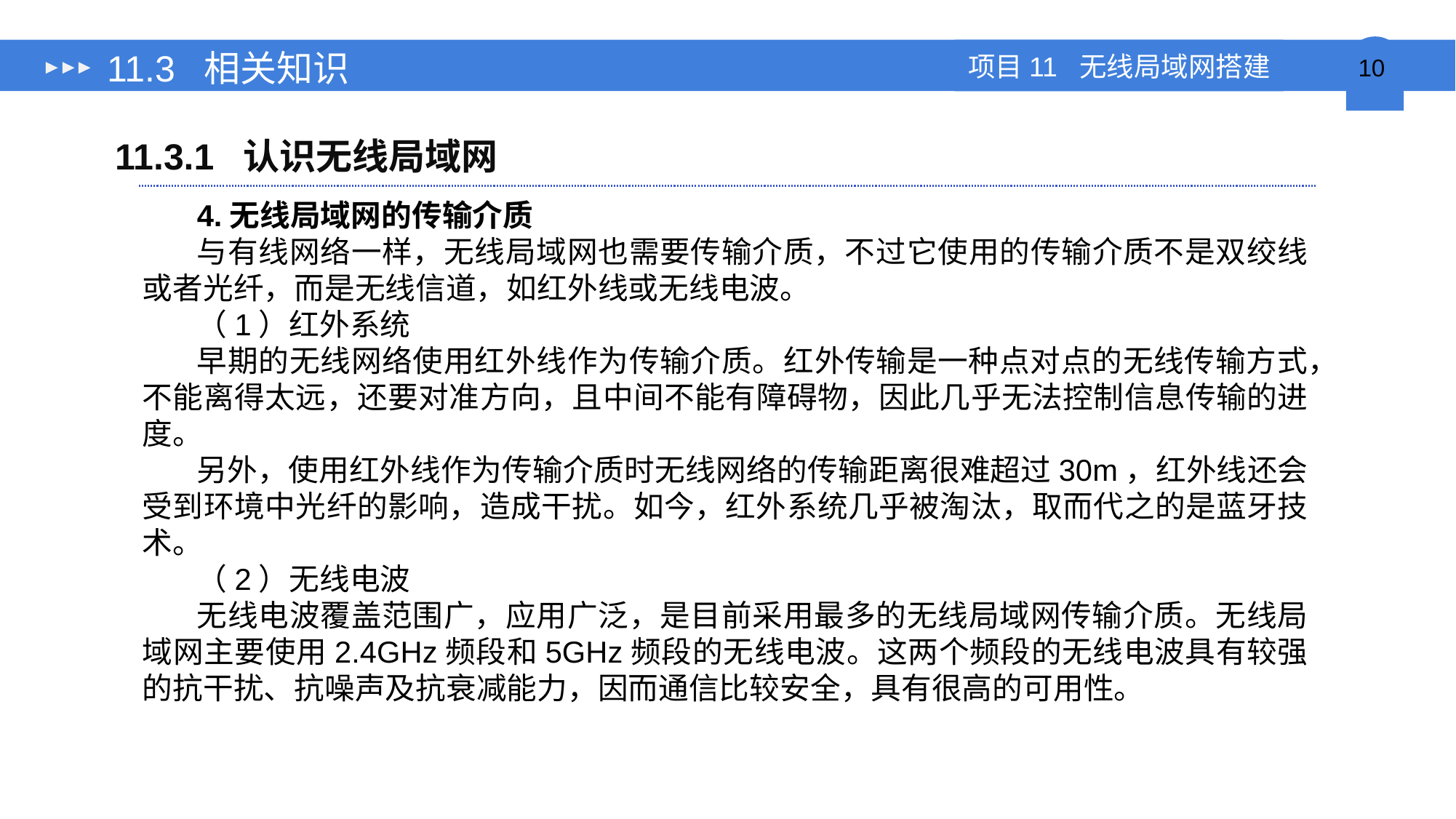

# 11.3  相关知识
11.3.1  认识无线局域网

4.无线局域网的传输介质
与有线网络一样，无线局域网也需要传输介质，不过它使用的传输介质不是双绞线或者光纤，而是无线信道，如红外线或无线电波。
（1）红外系统
早期的无线网络使用红外线作为传输介质。红外传输是一种点对点的无线传输方式，不能离得太远，还要对准方向，且中间不能有障碍物，因此几乎无法控制信息传输的进度。
另外，使用红外线作为传输介质时无线网络的传输距离很难超过30m，红外线还会受到环境中光纤的影响，造成干扰。如今，红外系统几乎被淘汰，取而代之的是蓝牙技术。
（2）无线电波
无线电波覆盖范围广，应用广泛，是目前采用最多的无线局域网传输介质。无线局域网主要使用2.4GHz频段和5GHz频段的无线电波。这两个频段的无线电波具有较强的抗干扰、抗噪声及抗衰减能力，因而通信比较安全，具有很高的可用性。